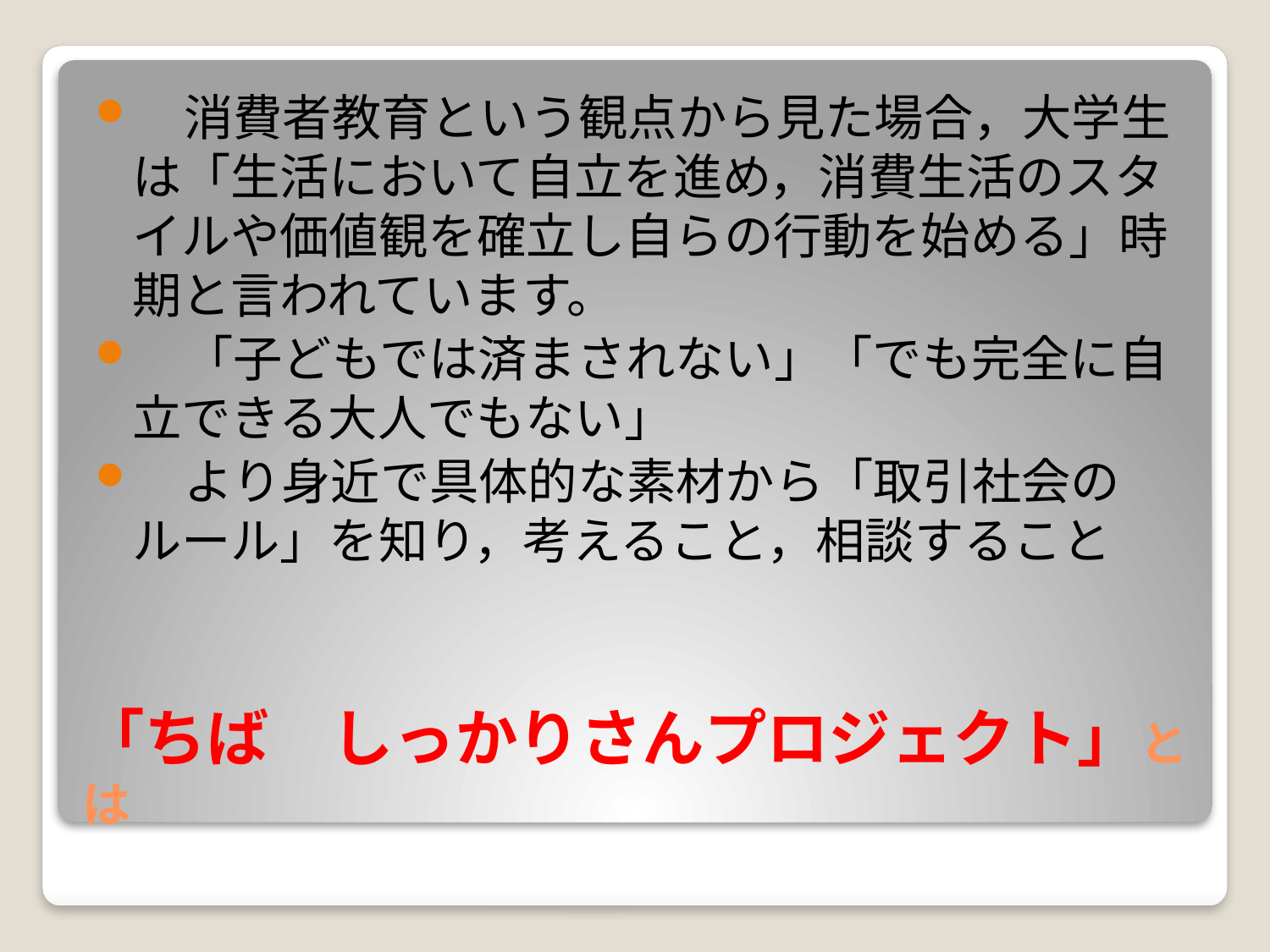

消費者教育という観点から見た場合，大学生は「生活において自立を進め，消費生活のスタイルや価値観を確立し自らの行動を始める」時期と言われています。
　「子どもでは済まされない」「でも完全に自立できる大人でもない」
　より身近で具体的な素材から「取引社会のルール」を知り，考えること，相談すること

# 「ちば　しっかりさんプロジェクト」とは